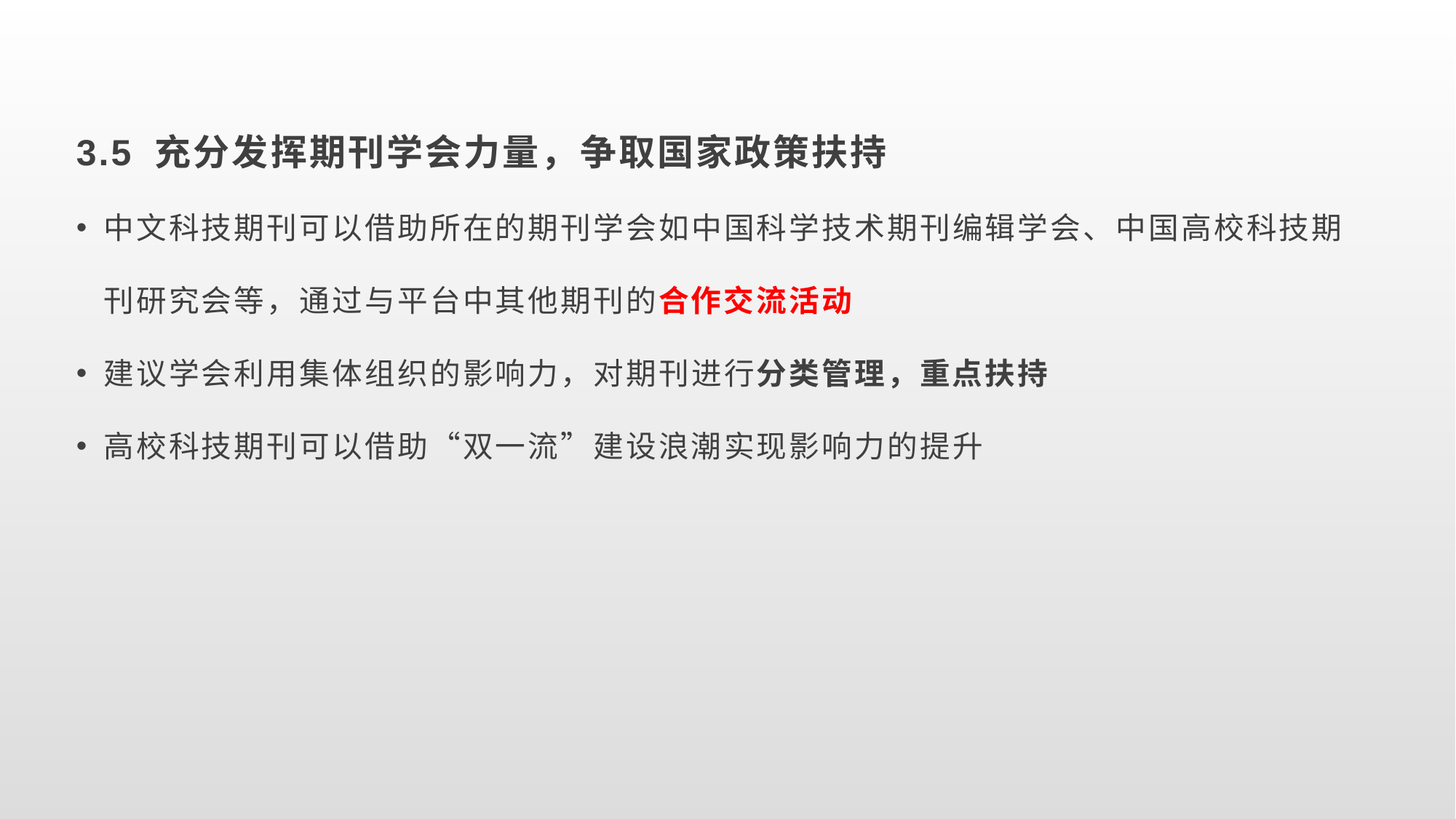

3.5 充分发挥期刊学会力量，争取国家政策扶持
中文科技期刊可以借助所在的期刊学会如中国科学技术期刊编辑学会、中国高校科技期刊研究会等，通过与平台中其他期刊的合作交流活动
建议学会利用集体组织的影响力，对期刊进行分类管理，重点扶持
高校科技期刊可以借助“双一流”建设浪潮实现影响力的提升